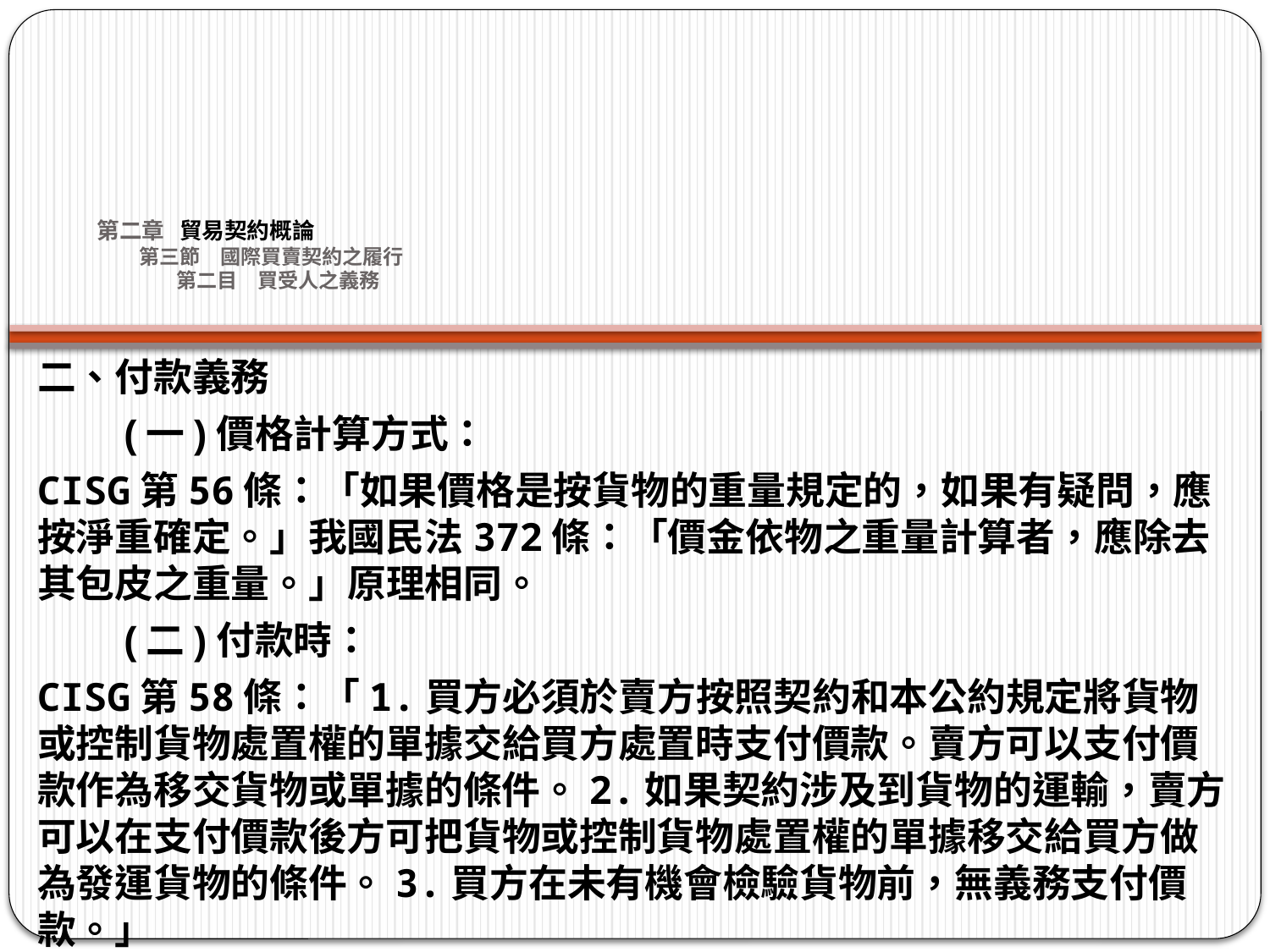

# 第二章   貿易契約概論 第三節　國際買賣契約之履行 第二目　買受人之義務
二、付款義務
        (一)價格計算方式：
CISG第56條：「如果價格是按貨物的重量規定的，如果有疑問，應按淨重確定。」我國民法372條：「價金依物之重量計算者，應除去其包皮之重量。」原理相同。
        (二)付款時：
CISG第58條：「1.買方必須於賣方按照契約和本公約規定將貨物或控制貨物處置權的單據交給買方處置時支付價款。賣方可以支付價款作為移交貨物或單據的條件。2.如果契約涉及到貨物的運輸，賣方可以在支付價款後方可把貨物或控制貨物處置權的單據移交給買方做為發運貨物的條件。3.買方在未有機會檢驗貨物前，無義務支付價款。」